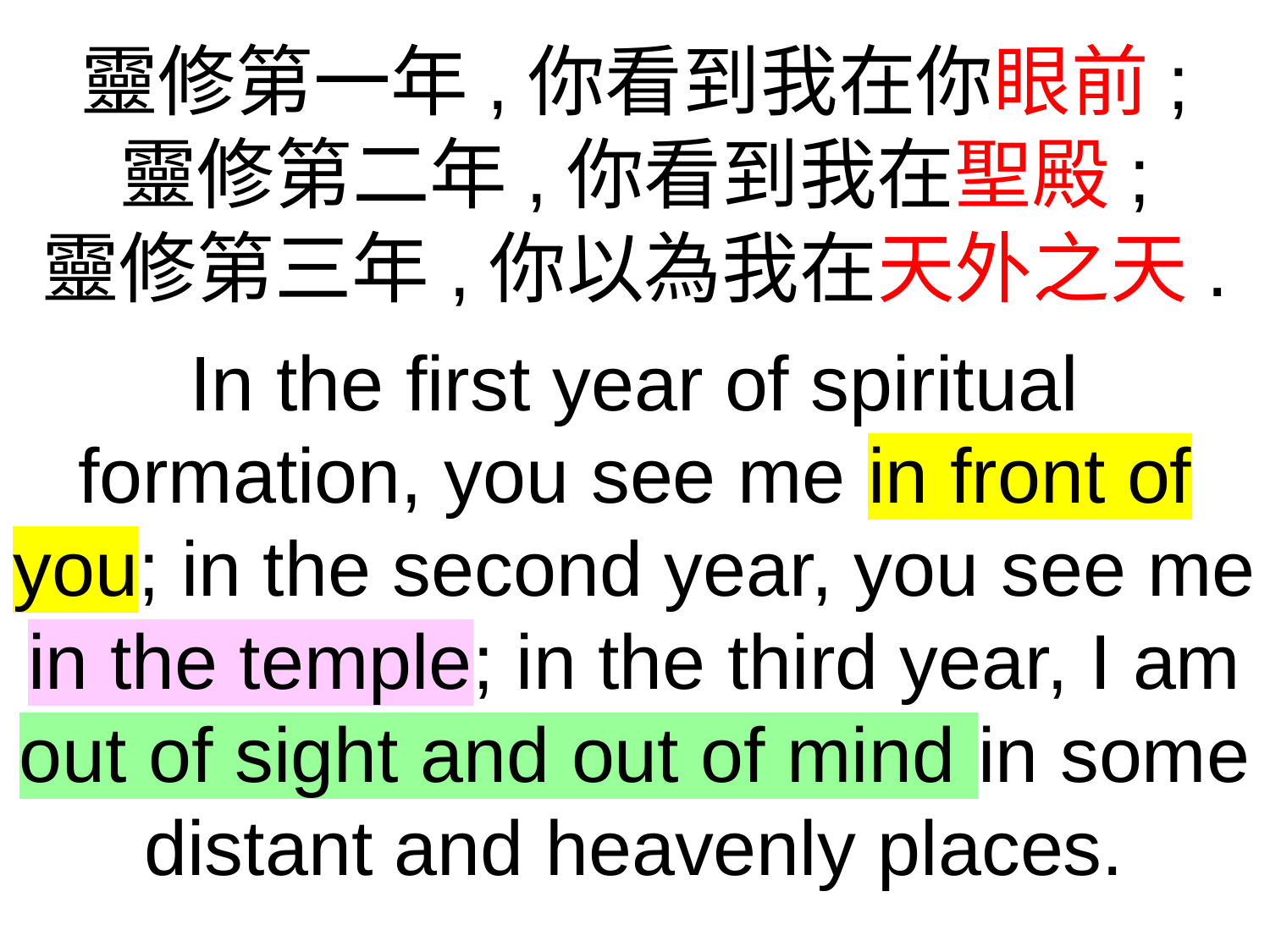

靈修第一年,你看到我在你眼前;
靈修第二年,你看到我在聖殿;
靈修第三年,你以為我在天外之天.
In the first year of spiritual formation, you see me in front of you; in the second year, you see me in the temple; in the third year, I am out of sight and out of mind in some distant and heavenly places.